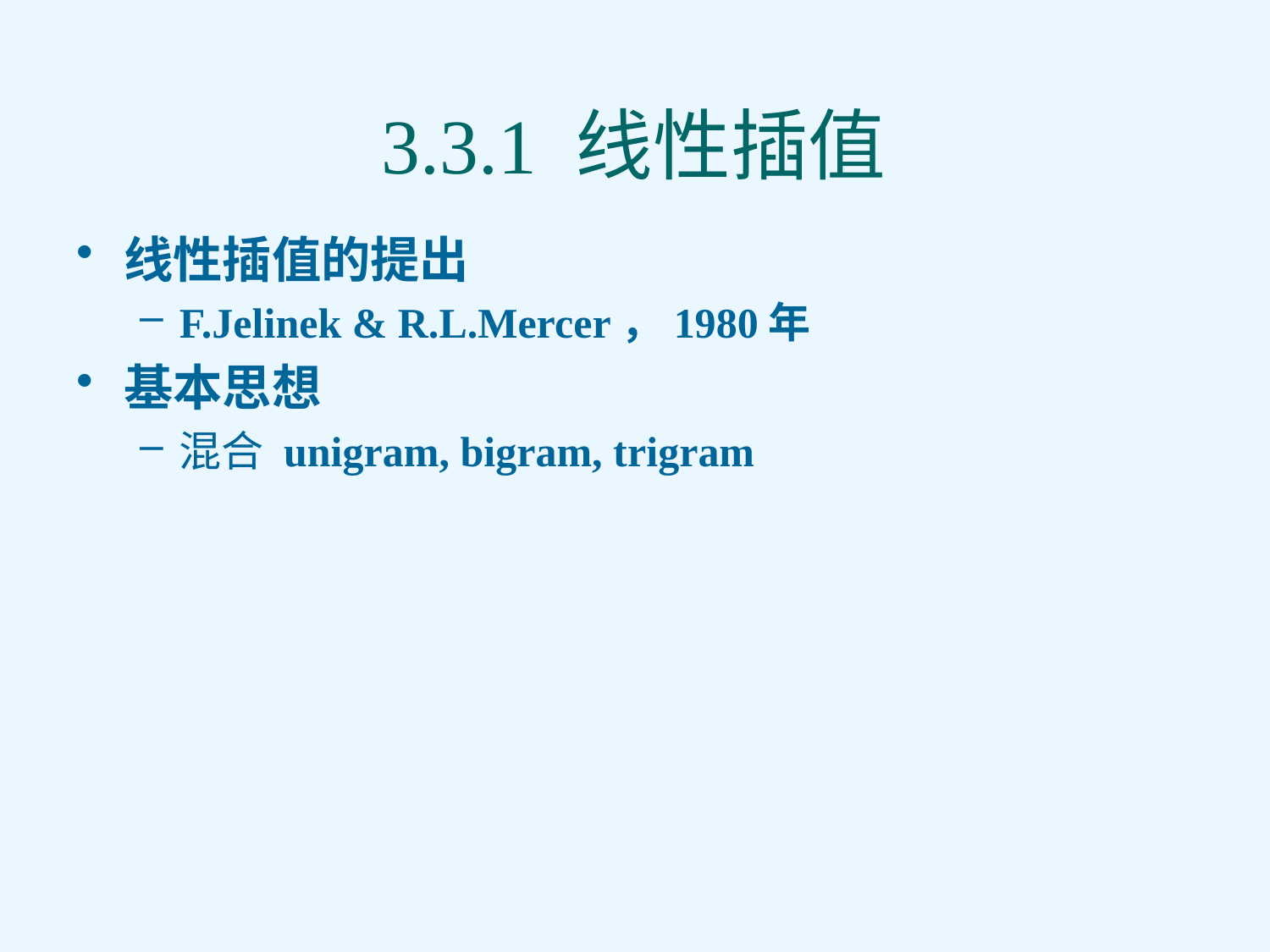

# 3.3.1 线性插值
线性插值的提出
F.Jelinek & R.L.Mercer，1980年
基本思想
混合 unigram, bigram, trigram